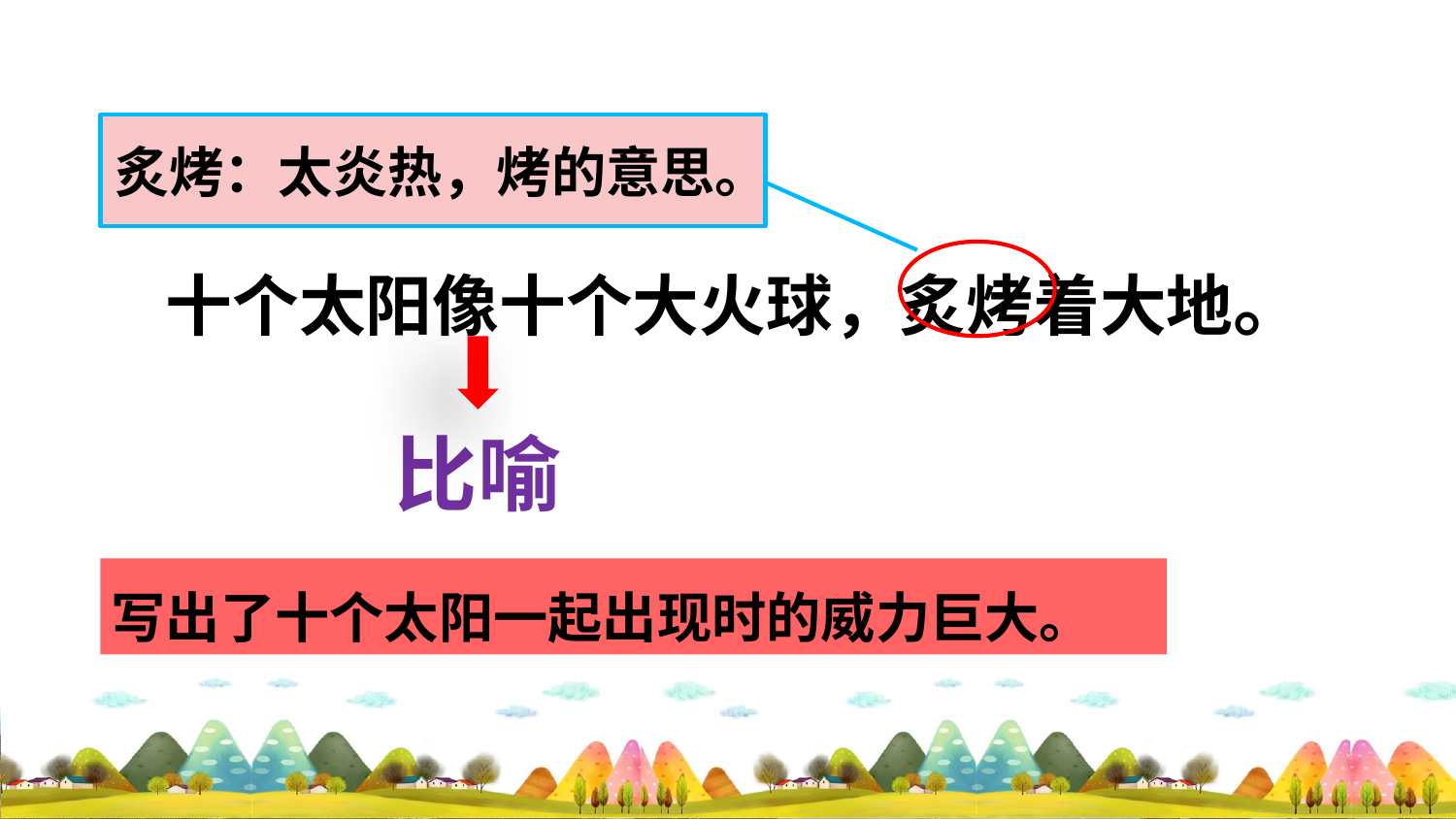

炙烤：太炎热，烤的意思。
十个太阳像十个大火球，炙烤着大地。

比喻
写出了十个太阳一起出现时的威力巨大。